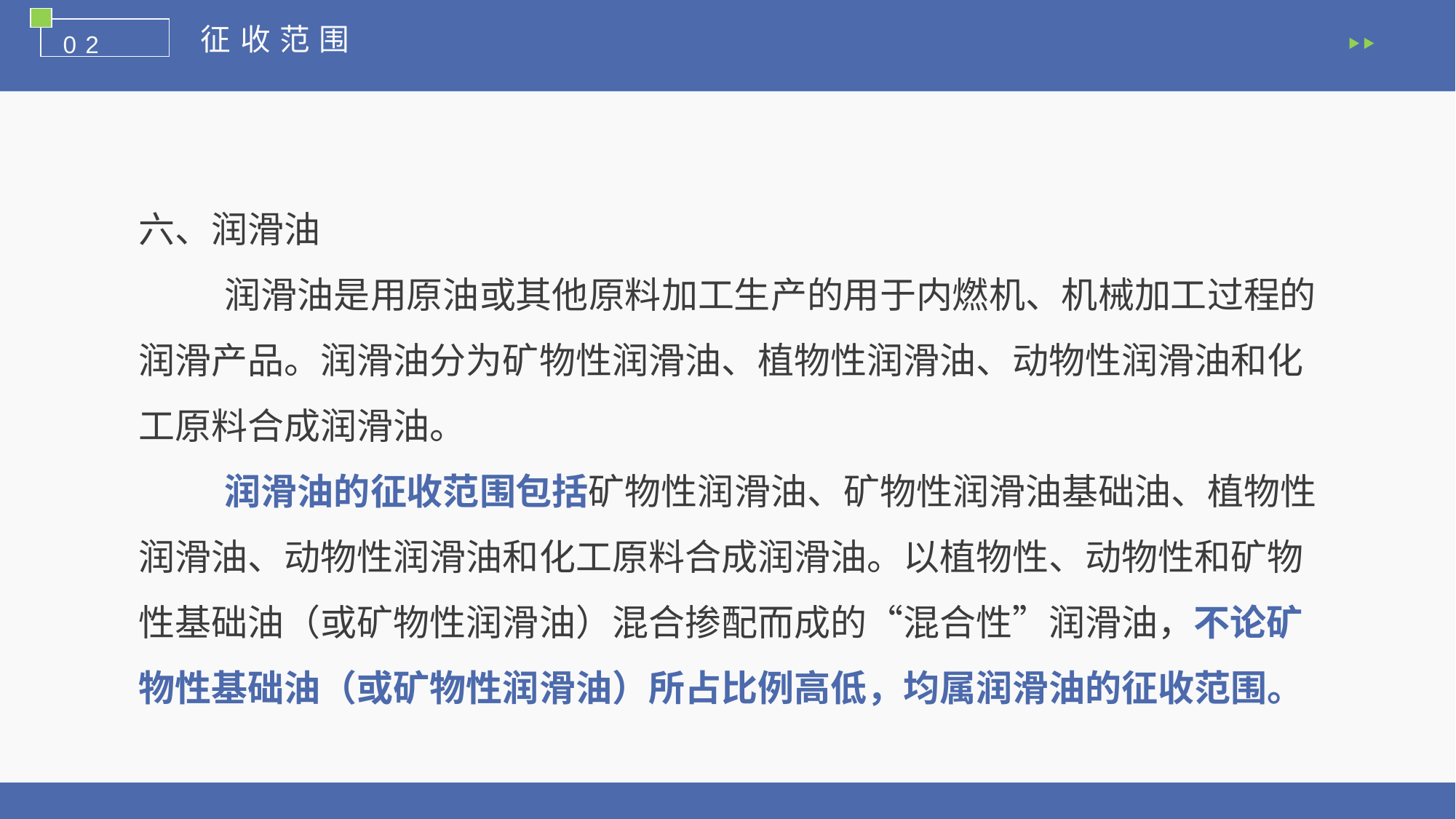

征收范围

02

六、润滑油
润滑油是用原油或其他原料加工生产的用于内燃机、机械加工过程的润滑产品。润滑油分为矿物性润滑油、植物性润滑油、动物性润滑油和化工原料合成润滑油。
润滑油的征收范围包括矿物性润滑油、矿物性润滑油基础油、植物性润滑油、动物性润滑油和化工原料合成润滑油。以植物性、动物性和矿物性基础油（或矿物性润滑油）混合掺配而成的“混合性”润滑油，不论矿物性基础油（或矿物性润滑油）所占比例高低，均属润滑油的征收范围。